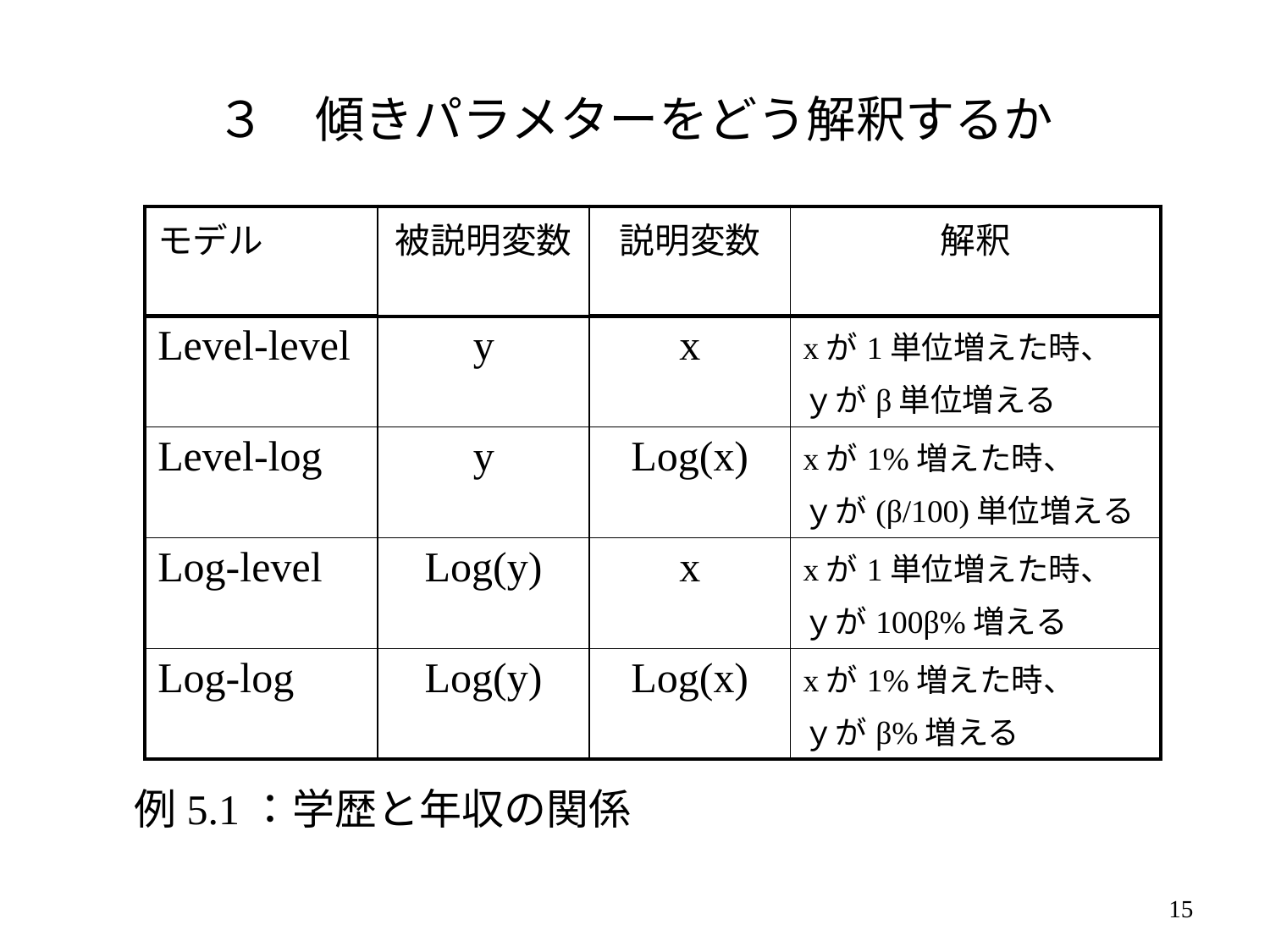

# ３　傾きパラメターをどう解釈するか
| モデル | 被説明変数 | 説明変数 | 解釈 |
| --- | --- | --- | --- |
| Level-level | y | x | xが1単位増えた時、 ｙがβ単位増える |
| --- | --- | --- | --- |
| Level-log | y | Log(x) | xが1%増えた時、 ｙが(β/100)単位増える |
| Log-level | Log(y) | x | xが1単位増えた時、 ｙが100β%増える |
| Log-log | Log(y) | Log(x) | xが1%増えた時、 ｙがβ%増える |
例5.1：学歴と年収の関係
15